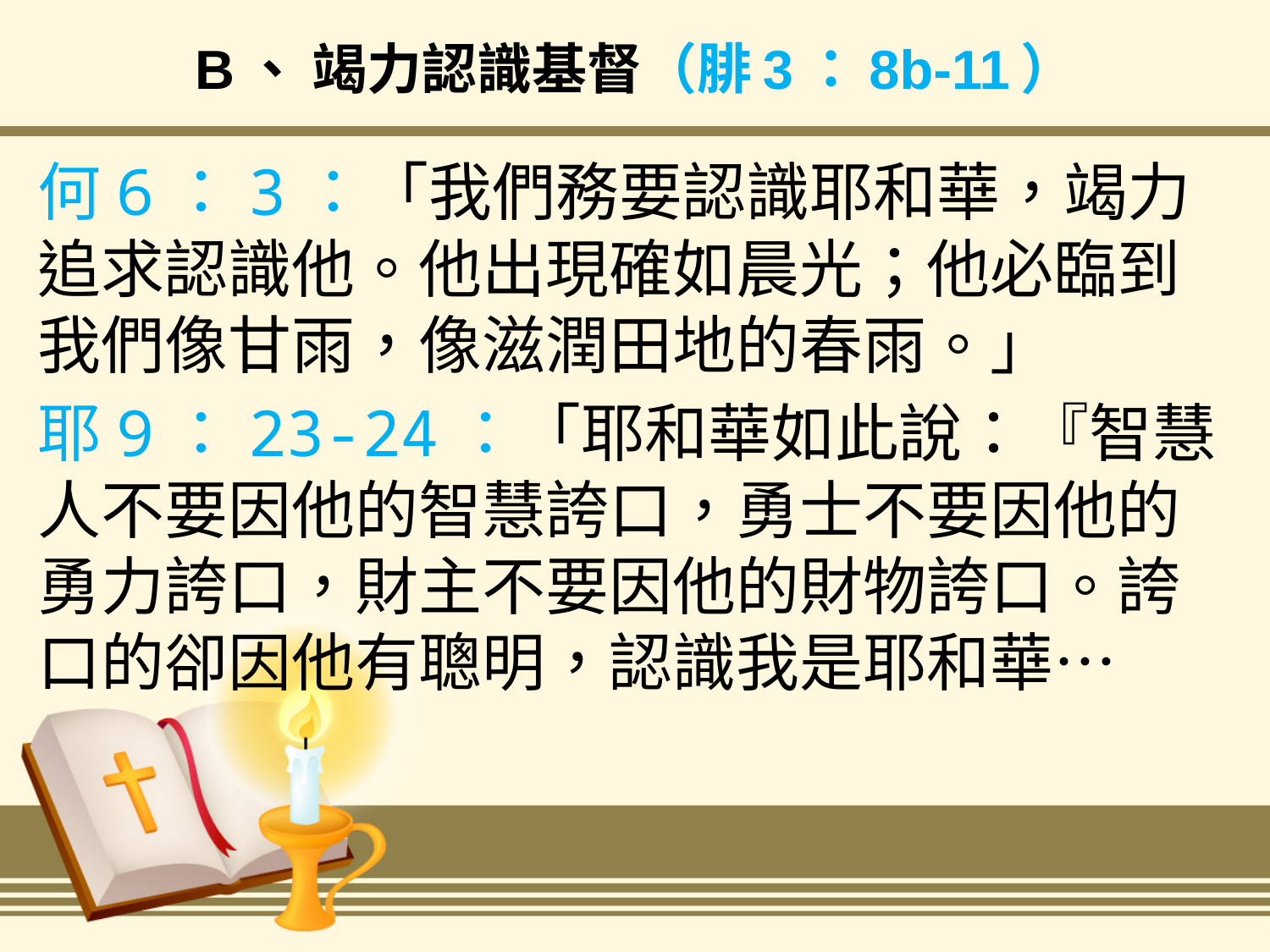

# B、 竭力認識基督（腓3：8b-11）
何6：3：「我們務要認識耶和華，竭力追求認識他。他出現確如晨光；他必臨到我們像甘雨，像滋潤田地的春雨。」
耶9：23-24：「耶和華如此說：『智慧人不要因他的智慧誇口，勇士不要因他的勇力誇口，財主不要因他的財物誇口。誇口的卻因他有聰明，認識我是耶和華…